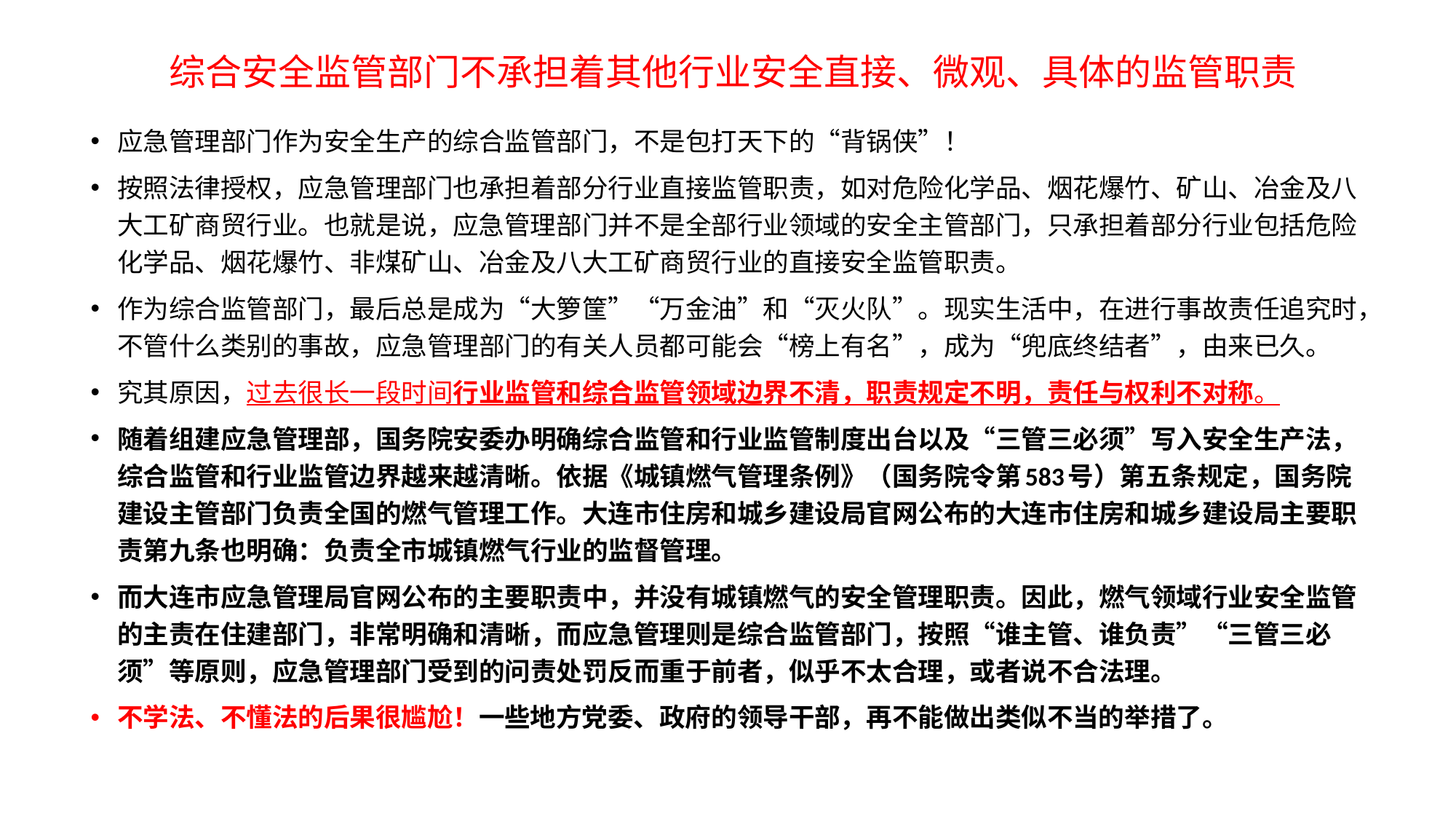

综合安全监管部门不承担着其他行业安全直接、微观、具体的监管职责
应急管理部门作为安全生产的综合监管部门，不是包打天下的“背锅侠”！
按照法律授权，应急管理部门也承担着部分行业直接监管职责，如对危险化学品、烟花爆竹、矿山、冶金及八大工矿商贸行业。也就是说，应急管理部门并不是全部行业领域的安全主管部门，只承担着部分行业包括危险化学品、烟花爆竹、非煤矿山、冶金及八大工矿商贸行业的直接安全监管职责。
作为综合监管部门，最后总是成为“大箩筐”“万金油”和“灭火队”。现实生活中，在进行事故责任追究时，不管什么类别的事故，应急管理部门的有关人员都可能会“榜上有名”，成为“兜底终结者”，由来已久。
究其原因，过去很长一段时间行业监管和综合监管领域边界不清，职责规定不明，责任与权利不对称。
随着组建应急管理部，国务院安委办明确综合监管和行业监管制度出台以及“三管三必须”写入安全生产法，综合监管和行业监管边界越来越清晰。依据《城镇燃气管理条例》（国务院令第583号）第五条规定，国务院建设主管部门负责全国的燃气管理工作。大连市住房和城乡建设局官网公布的大连市住房和城乡建设局主要职责第九条也明确：负责全市城镇燃气行业的监督管理。
而大连市应急管理局官网公布的主要职责中，并没有城镇燃气的安全管理职责。因此，燃气领域行业安全监管的主责在住建部门，非常明确和清晰，而应急管理则是综合监管部门，按照“谁主管、谁负责”“三管三必须”等原则，应急管理部门受到的问责处罚反而重于前者，似乎不太合理，或者说不合法理。
不学法、不懂法的后果很尴尬！一些地方党委、政府的领导干部，再不能做出类似不当的举措了。
57